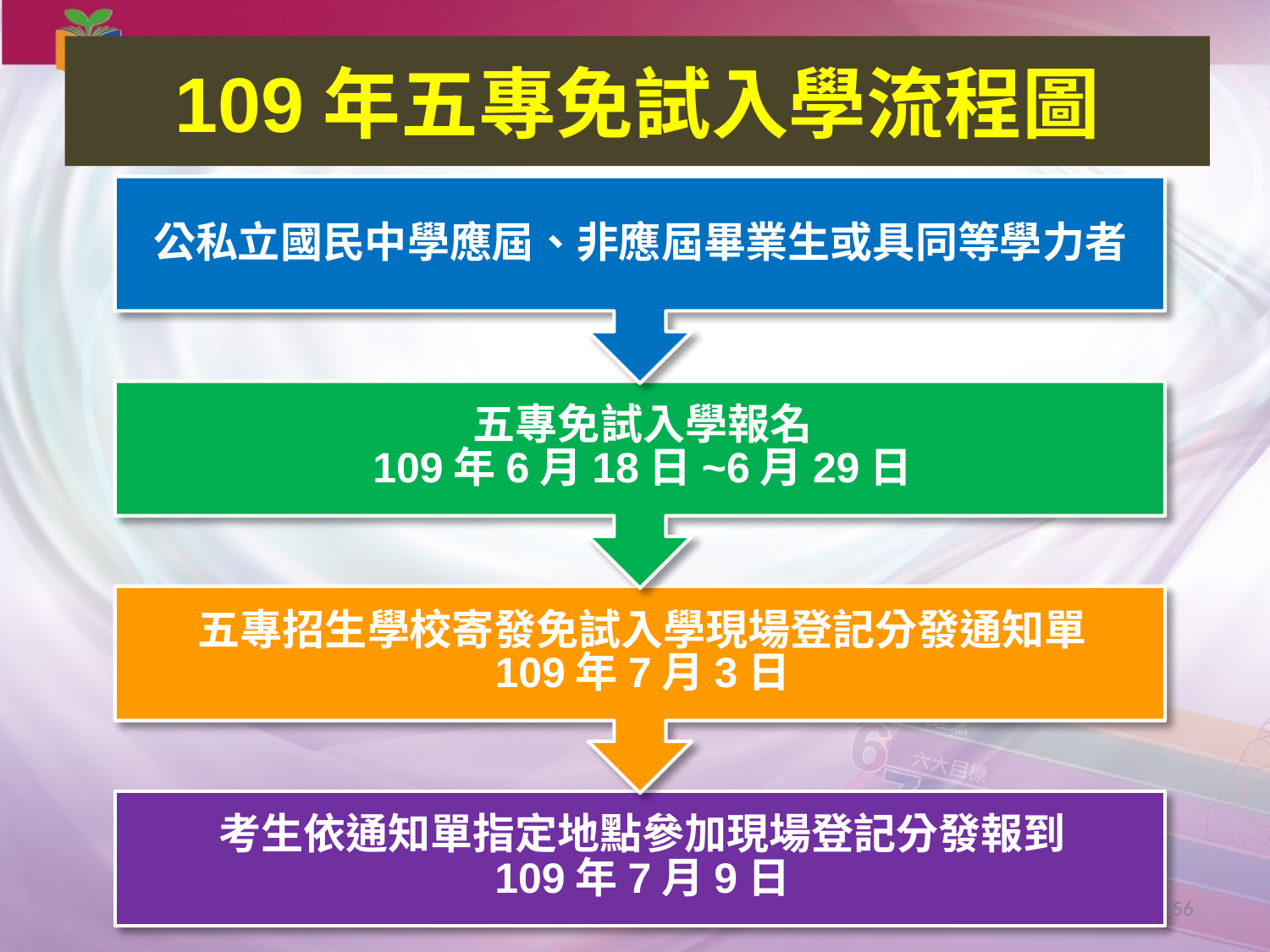

109年五專免試入學流程圖
考生依通知單指定地點參加現場登記分發報到
109年7月9日
五專招生學校寄發免試入學現場登記分發通知單
109年7月3日
五專免試入學報名
109年6月18日~6月29日
公私立國民中學應屆、非應屆畢業生或具同等學力者
56